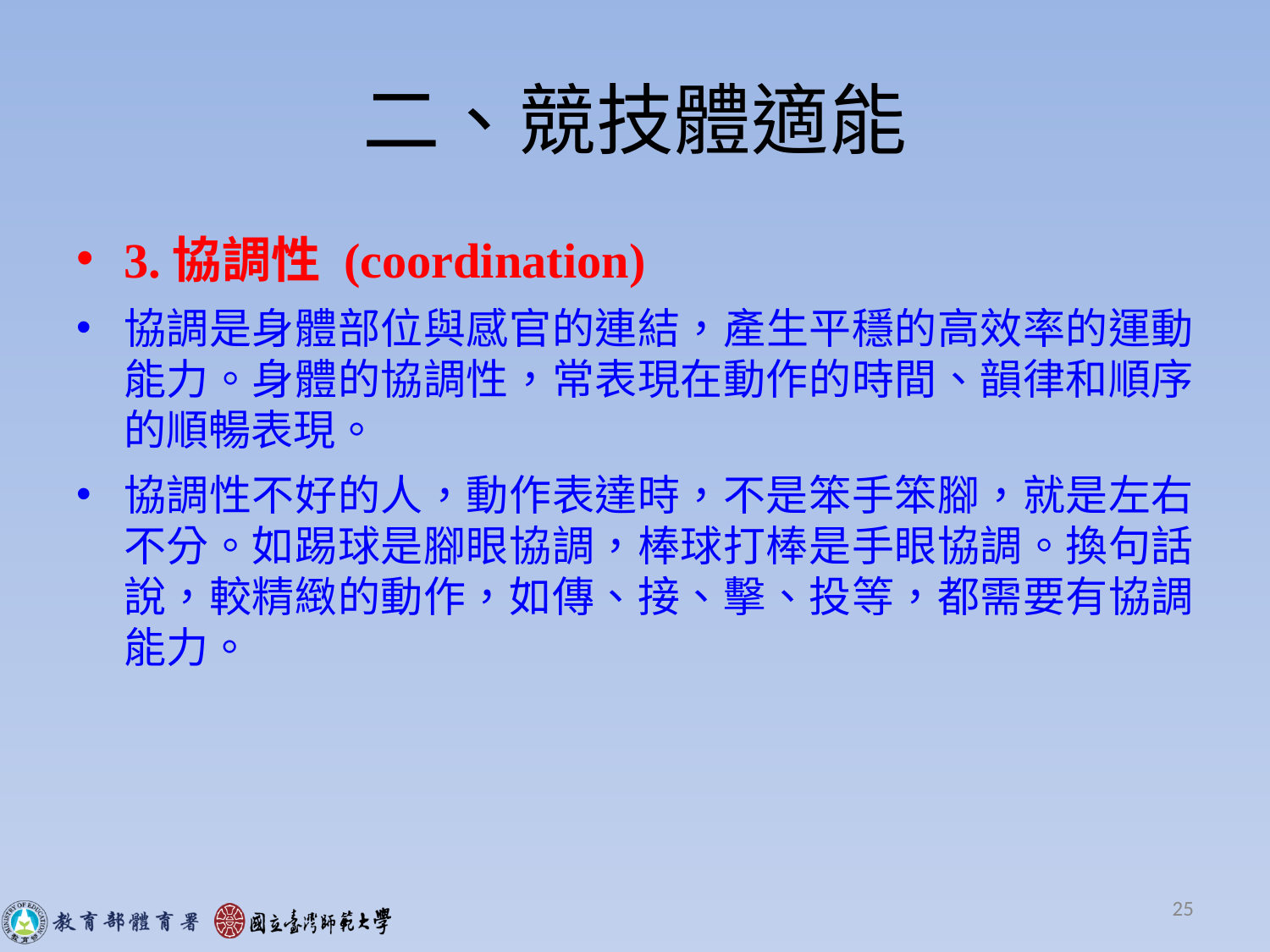

# 二、競技體適能
3.協調性 (coordination)
協調是身體部位與感官的連結，產生平穩的高效率的運動能力。身體的協調性，常表現在動作的時間、韻律和順序的順暢表現。
協調性不好的人，動作表達時，不是笨手笨腳，就是左右不分。如踢球是腳眼協調，棒球打棒是手眼協調。換句話說，較精緻的動作，如傳、接、擊、投等，都需要有協調能力。
25